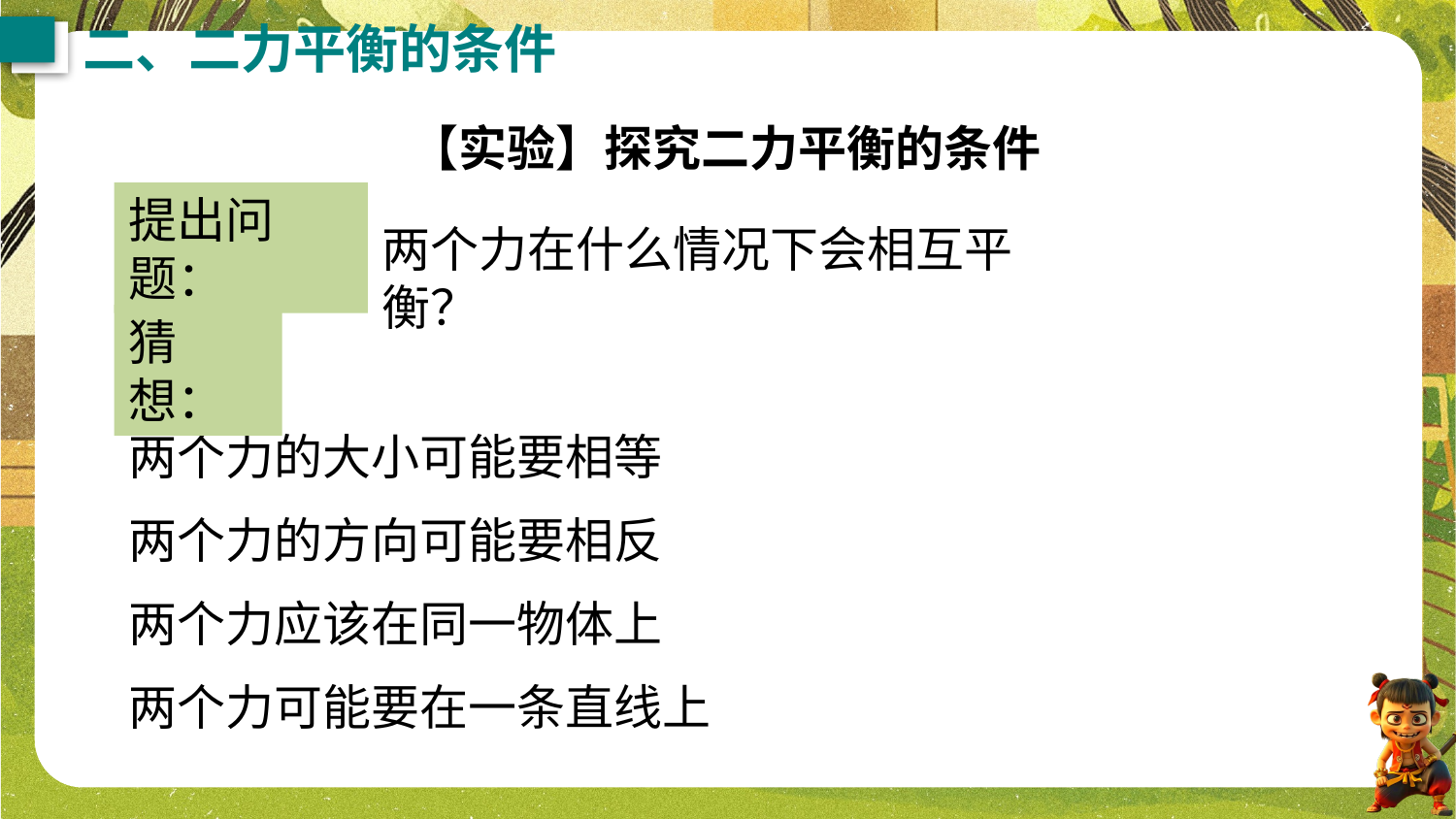

二、二力平衡的条件

【实验】探究二力平衡的条件
提出问题：
两个力在什么情况下会相互平衡？
猜想：
两个力的大小可能要相等
两个力的方向可能要相反
两个力应该在同一物体上
两个力可能要在一条直线上